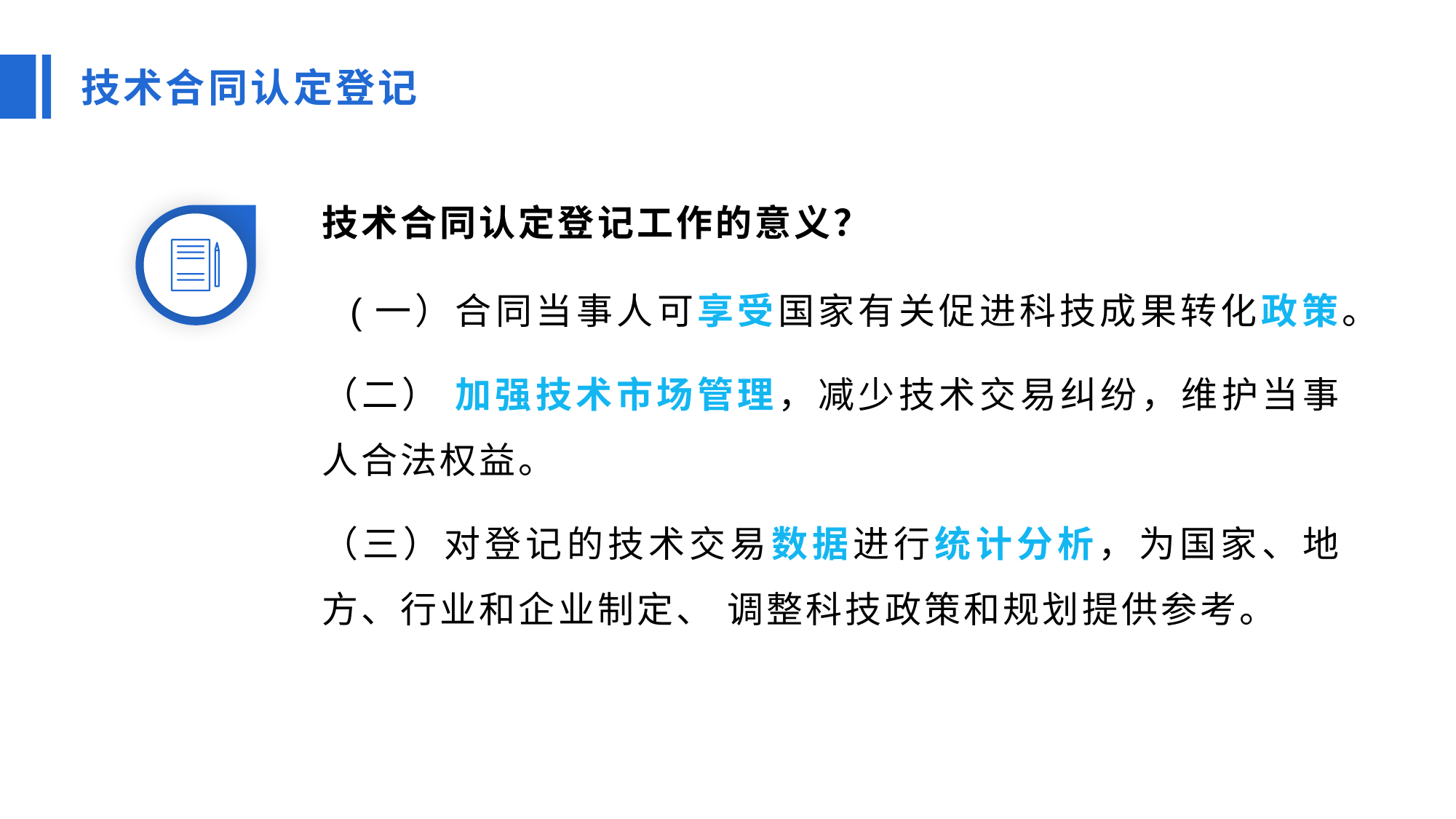

技术合同认定登记
技术合同认定登记工作的意义？

  (一）合同当事人可享受国家有关促进科技成果转化政策。
（二） 加强技术市场管理，减少技术交易纠纷，维护当事人合法权益。
（三）对登记的技术交易数据进行统计分析，为国家、地方、行业和企业制定、 调整科技政策和规划提供参考。